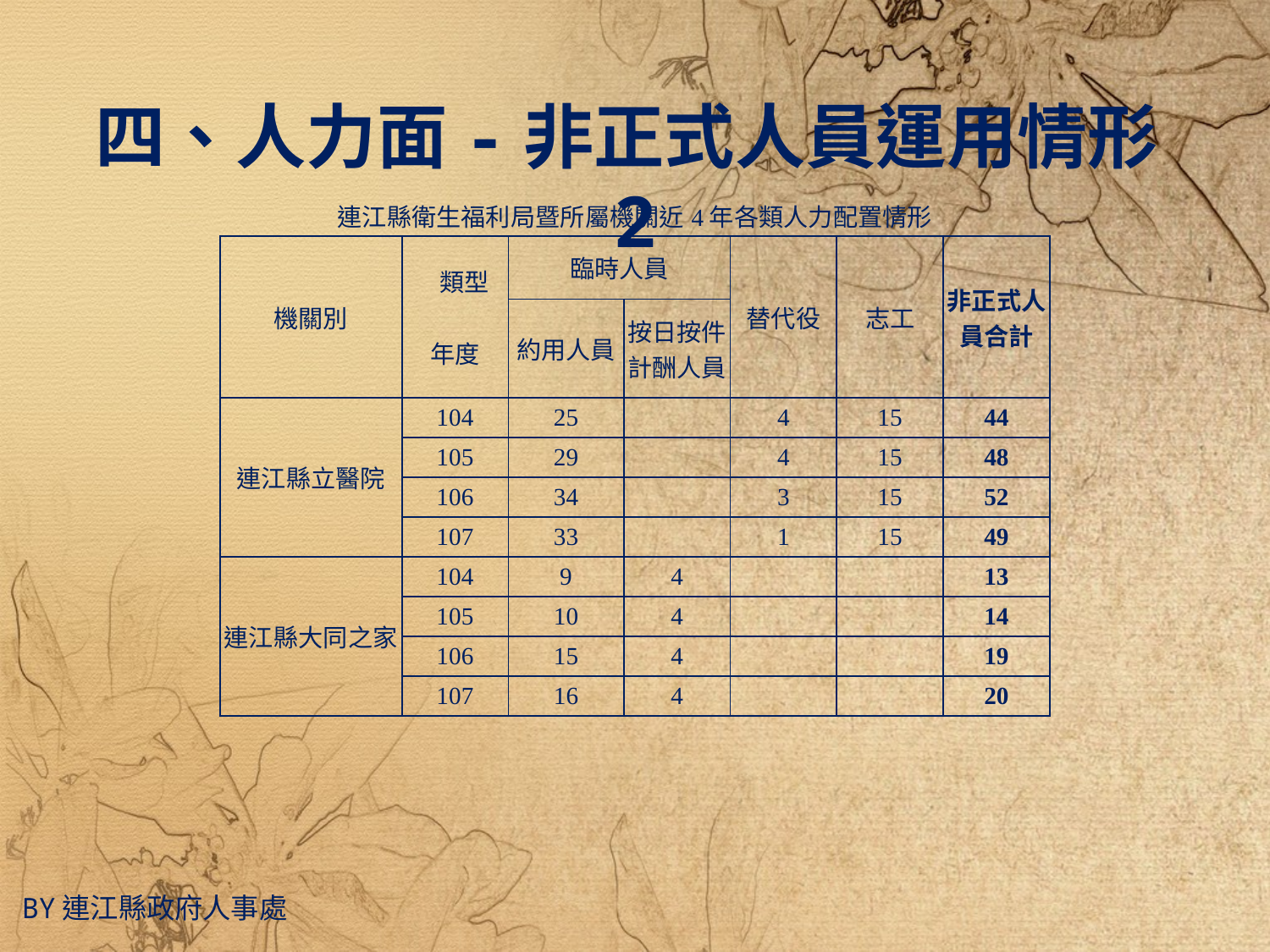

四、人力面-非正式人員運用情形2
| 連江縣衛生福利局暨所屬機關近4年各類人力配置情形 |  |  |  |  |  |  |
| --- | --- | --- | --- | --- | --- | --- |
| 機關別 | 類型 年度 | 臨時人員 |  | 替代役 | 志工 | 非正式人員合計 |
|  |  | 約用人員 | 按日按件計酬人員 |  |  |  |
| 連江縣立醫院 | 104 | 25 |  | 4 | 15 | 44 |
|  | 105 | 29 |  | 4 | 15 | 48 |
|  | 106 | 34 |  | 3 | 15 | 52 |
|  | 107 | 33 |  | 1 | 15 | 49 |
| 連江縣大同之家 | 104 | 9 | 4 |  |  | 13 |
|  | 105 | 10 | 4 |  |  | 14 |
|  | 106 | 15 | 4 |  |  | 19 |
|  | 107 | 16 | 4 |  |  | 20 |
By連江縣政府人事處